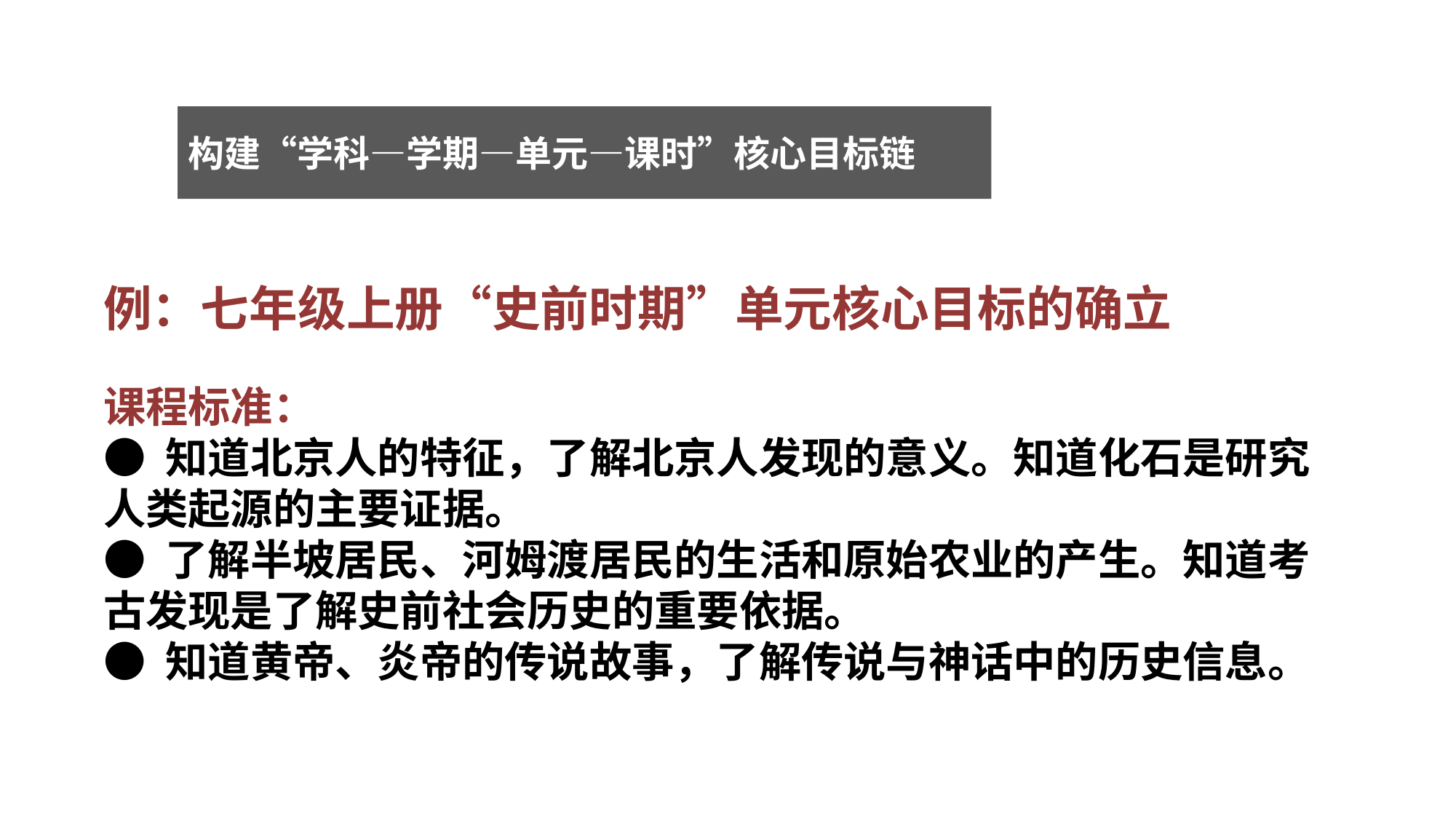

构建“学科—学期—单元—课时”核心目标链
例：七年级上册“史前时期”单元核心目标的确立

课程标准：
● 知道北京人的特征，了解北京人发现的意义。知道化石是研究人类起源的主要证据。
● 了解半坡居民、河姆渡居民的生活和原始农业的产生。知道考古发现是了解史前社会历史的重要依据。
● 知道黄帝、炎帝的传说故事，了解传说与神话中的历史信息。